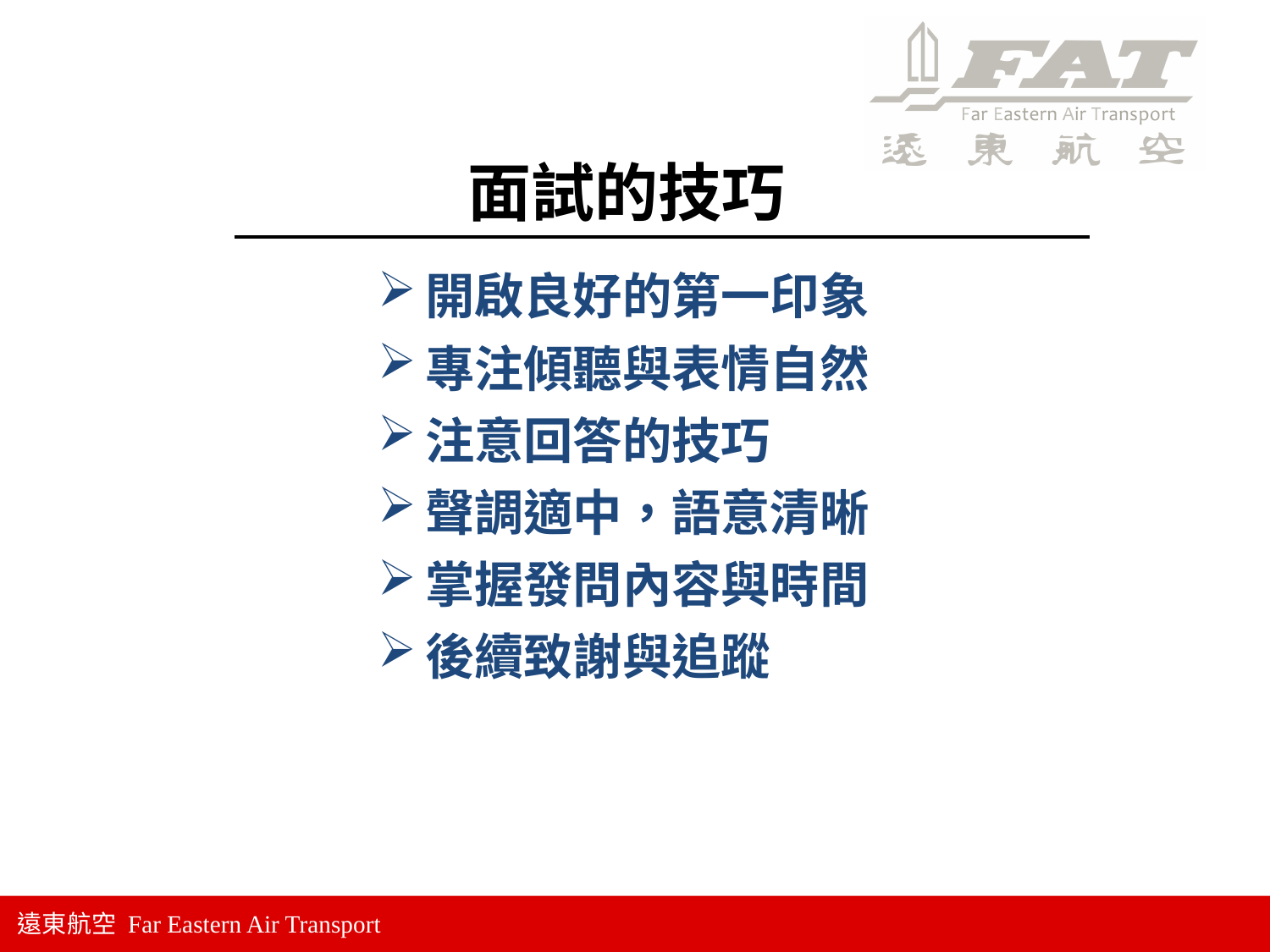

# 面試的技巧

開啟良好的第一印象
專注傾聽與表情自然
注意回答的技巧
聲調適中，語意清晰
掌握發問內容與時間
後續致謝與追蹤